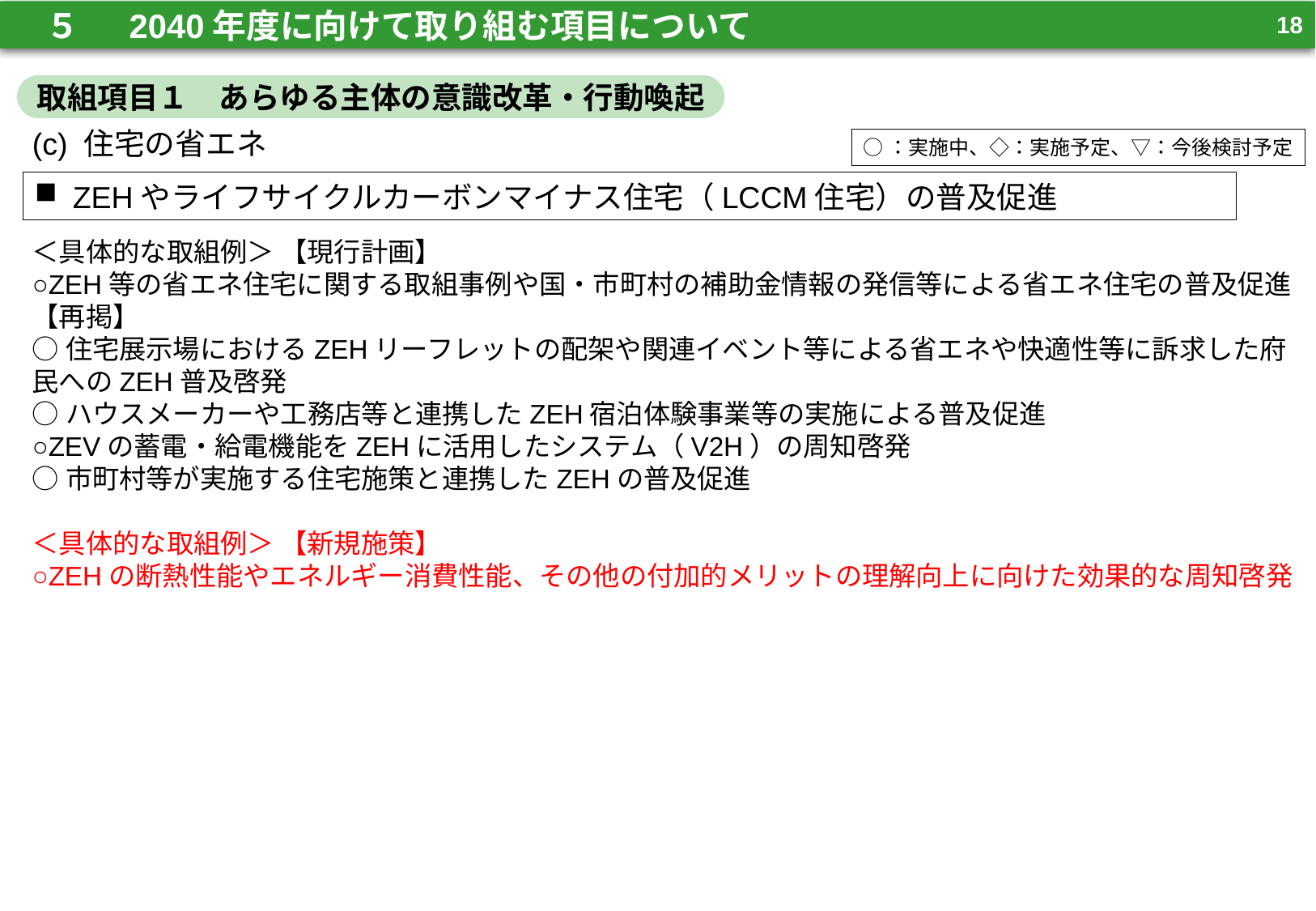

18
　５　 2040年度に向けて取り組む項目について
18
取組項目１　あらゆる主体の意識改革・行動喚起
(c) 住宅の省エネ
○：実施中、◇：実施予定、▽：今後検討予定
ZEHやライフサイクルカーボンマイナス住宅（LCCM住宅）の普及促進
＜具体的な取組例＞ 【現行計画】
○ZEH等の省エネ住宅に関する取組事例や国・市町村の補助金情報の発信等による省エネ住宅の普及促進【再掲】
○住宅展示場におけるZEHリーフレットの配架や関連イベント等による省エネや快適性等に訴求した府民へのZEH普及啓発
○ハウスメーカーや工務店等と連携したZEH宿泊体験事業等の実施による普及促進
○ZEVの蓄電・給電機能をZEHに活用したシステム（V2H）の周知啓発
○市町村等が実施する住宅施策と連携したZEHの普及促進

＜具体的な取組例＞ 【新規施策】
○ZEHの断熱性能やエネルギー消費性能、その他の付加的メリットの理解向上に向けた効果的な周知啓発